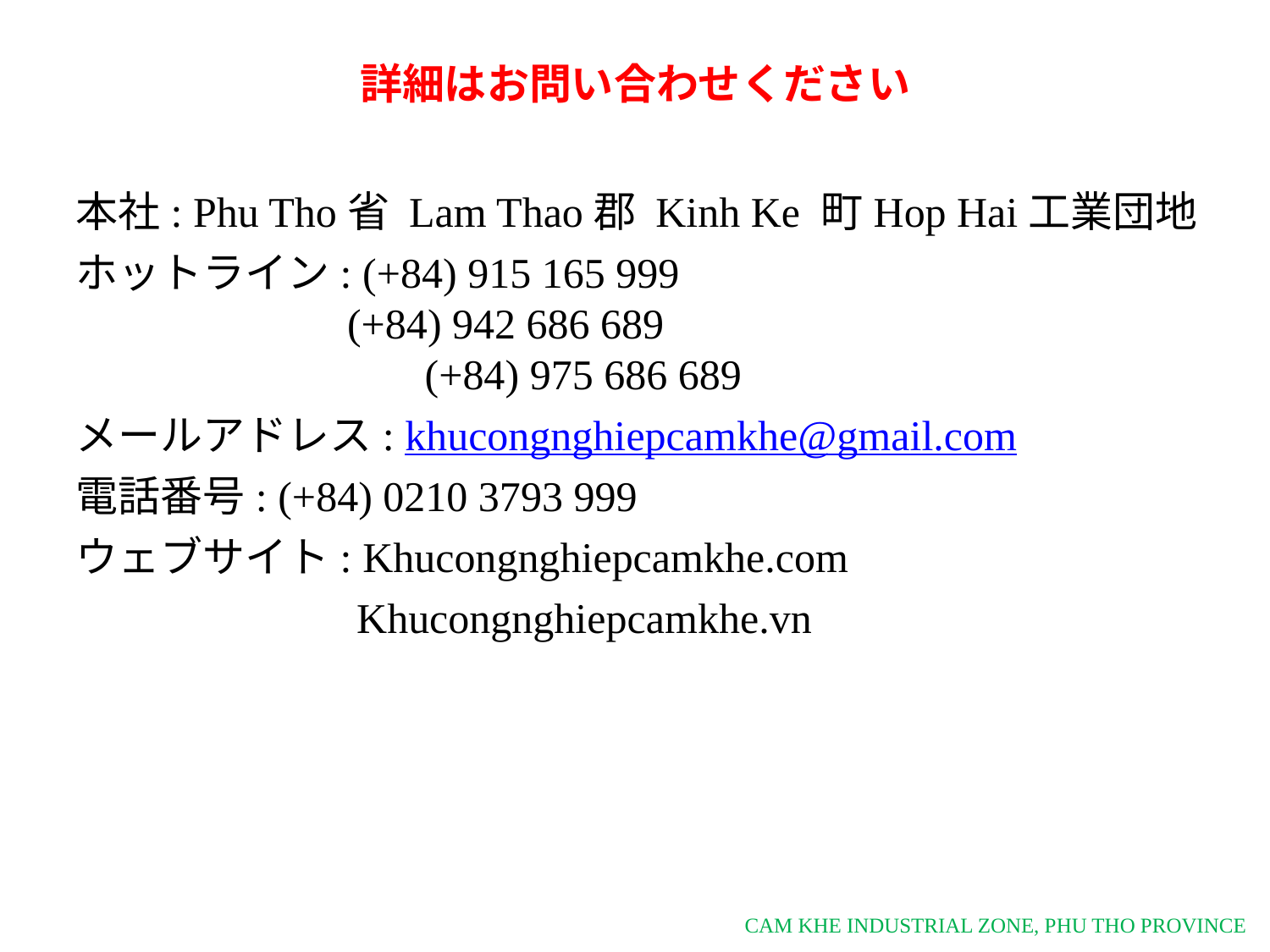

詳細はお問い合わせください
本社: Phu Tho省 Lam Thao郡 Kinh Ke 町Hop Hai工業団地
ホットライン: (+84) 915 165 999
             　　　(+84) 942 686 689
　　　　　　　　(+84) 975 686 689
メールアドレス: khucongnghiepcamkhe@gmail.com
電話番号: (+84) 0210 3793 999
ウェブサイト: Khucongnghiepcamkhe.com
              　　　Khucongnghiepcamkhe.vn

CAM KHE INDUSTRIAL ZONE, PHU THO PROVINCE